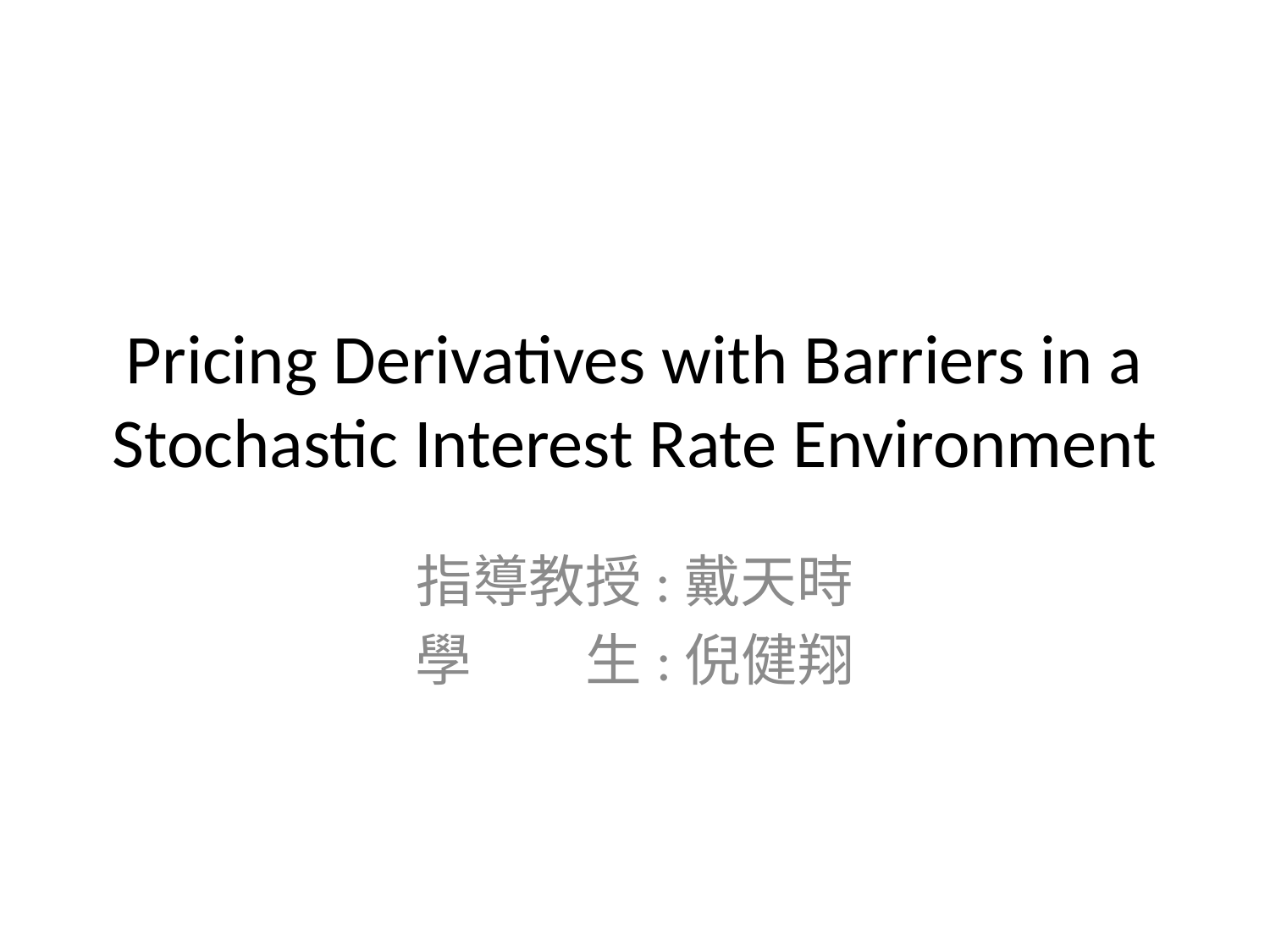

# Pricing Derivatives with Barriers in a Stochastic Interest Rate Environment
指導教授:戴天時
學         生:倪健翔